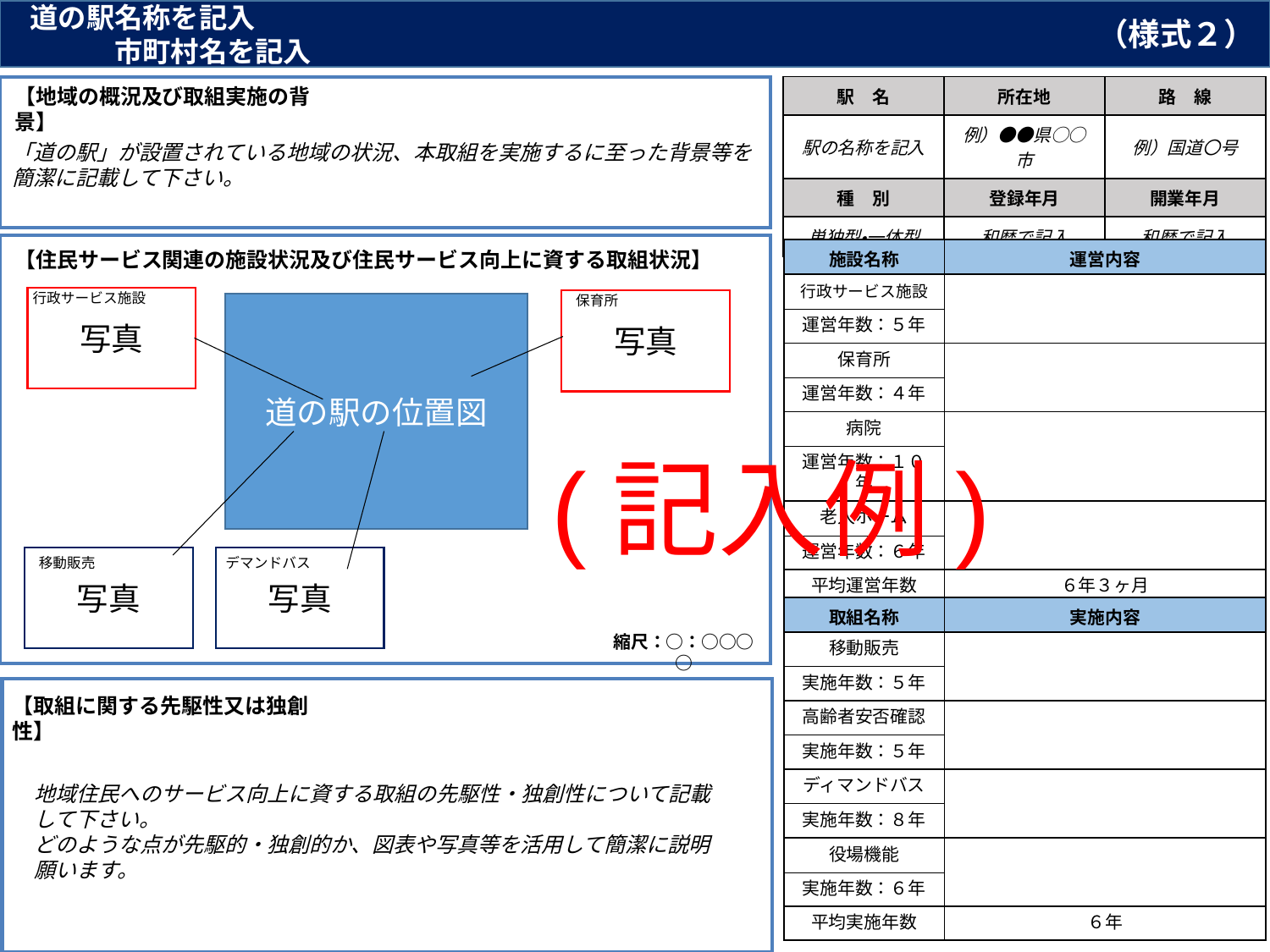

道の駅名称を記入  　　　　　　　　　　　　　　　　　　　　　　　　　　　　　　　　市町村名を記入
（様式２）
| 駅　名 | 所在地 | 路　線 |
| --- | --- | --- |
| 駅の名称を記入 | 例）●●県○○市 | 例）国道〇号 |
| 種　別 | 登録年月 | 開業年月 |
| 単独型・一体型 | 和暦で記入 | 和暦で記入 |

【地域の概況及び取組実施の背景】
「道の駅」が設置されている地域の状況、本取組を実施するに至った背景等を簡潔に記載して下さい。

| 施設名称 | 運営内容 |
| --- | --- |
| 行政サービス施設 |  |
| 運営年数：５年 |  |
| 保育所 |  |
| 運営年数：４年 |  |
| 病院 |  |
| 運営年数：１０年 |  |
| 老人ホーム |  |
| 運営年数：６年 |  |
| 平均運営年数 | ６年３ヶ月 |
【住民サービス関連の施設状況及び住民サービス向上に資する取組状況】
行政サービス施設
保育所
写真
写真
道の駅の位置図
(記入例)
移動販売
デマンドバス
写真
写真
| 取組名称 | 実施内容 |
| --- | --- |
| 移動販売 |  |
| 実施年数：５年 |  |
| 高齢者安否確認 |  |
| 実施年数：５年 |  |
| ディマンドバス |  |
| 実施年数：８年 |  |
| 役場機能 |  |
| 実施年数：６年 |  |
| 平均実施年数 | ６年 |
縮尺：○：○○○○

【取組に関する先駆性又は独創性】
地域住民へのサービス向上に資する取組の先駆性・独創性について記載して下さい。
どのような点が先駆的・独創的か、図表や写真等を活用して簡潔に説明願います。